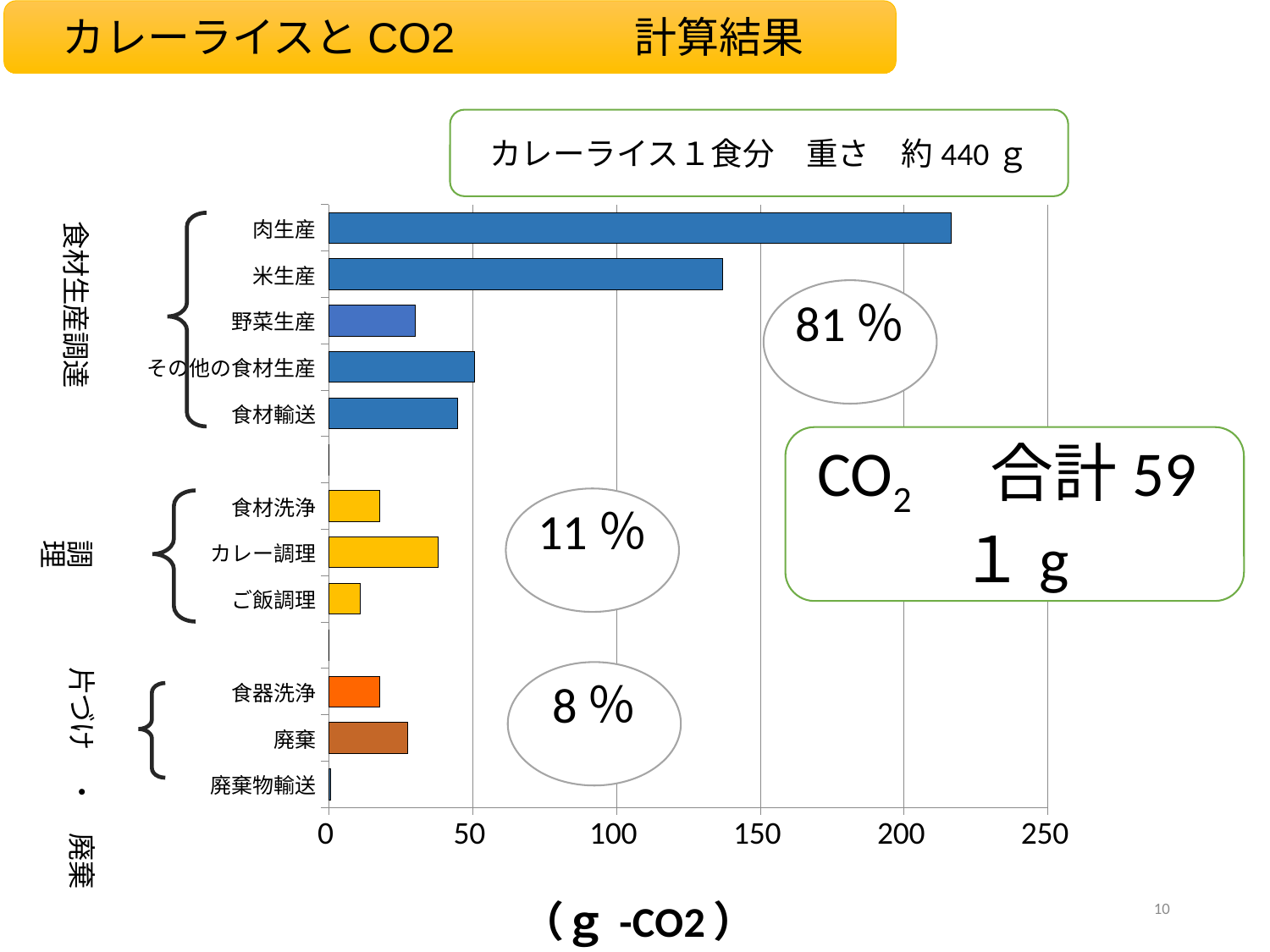

カレーライスとCO2　　　　計算結果
カレーライス１食分　重さ　約440ｇ

### Chart

| Category |  |
|---|---|
| 廃棄物輸送 | 0.571 |
| 廃棄 | 27.5 |
| 食器洗浄 | 17.579016000000003 |
|  | 0.0 |
| ご飯調理 | 10.8 |
| カレー調理 | 38.0 |
| 食材洗浄 | 17.579016000000003 |
|  | 0.0 |
| 食材輸送 | 44.809999999999995 |
| その他の食材生産 | 50.6 |
| 野菜生産 | 30.0 |
| 米生産 | 137.0 |
| 肉生産 | 216.45000000000002 |
CO2　合計59１g
10